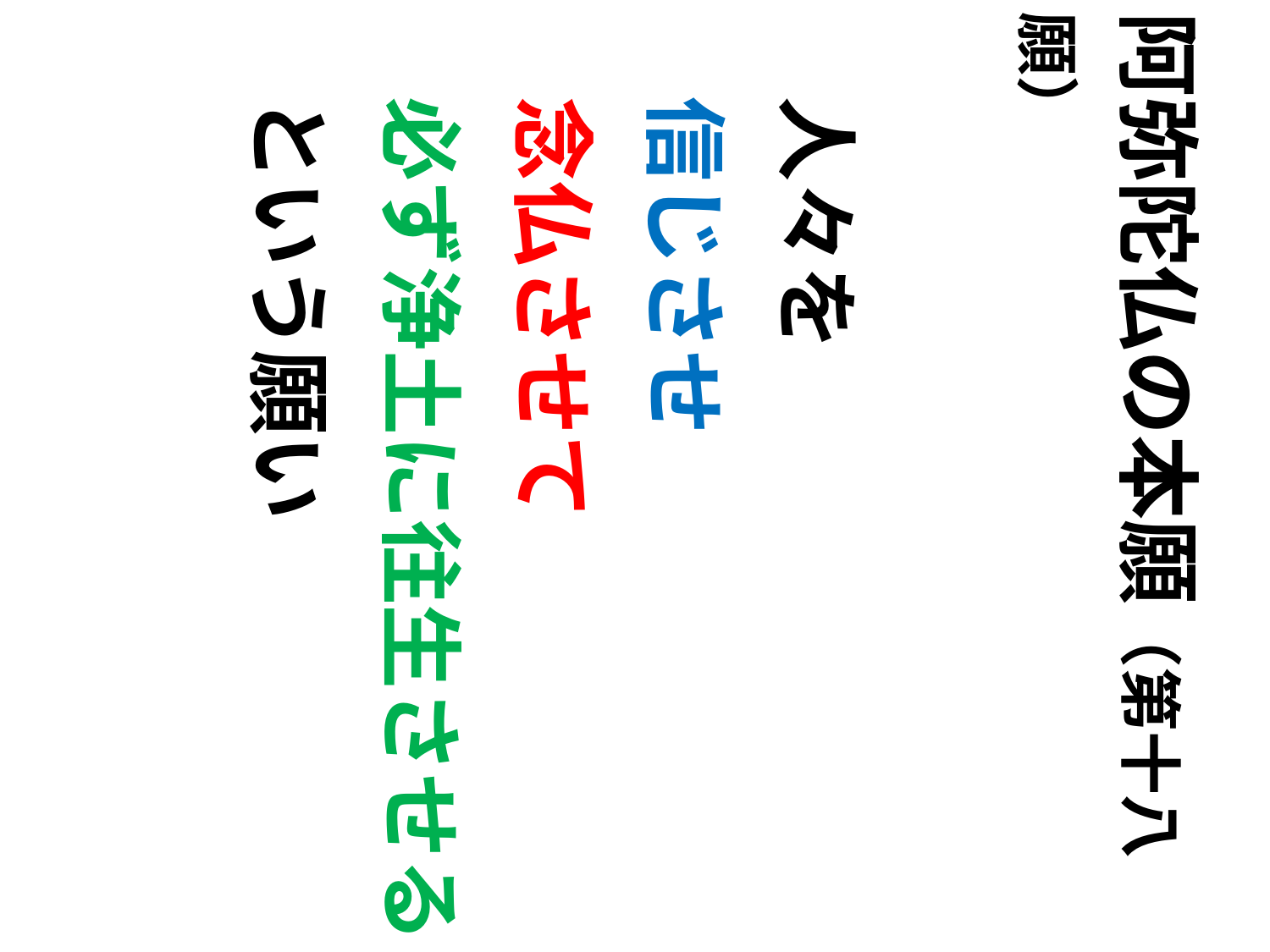

阿弥陀仏の本願（第十八願）

　人々を
　信じさせ
　念仏させて
　必ず浄土に往生させる
　という願い